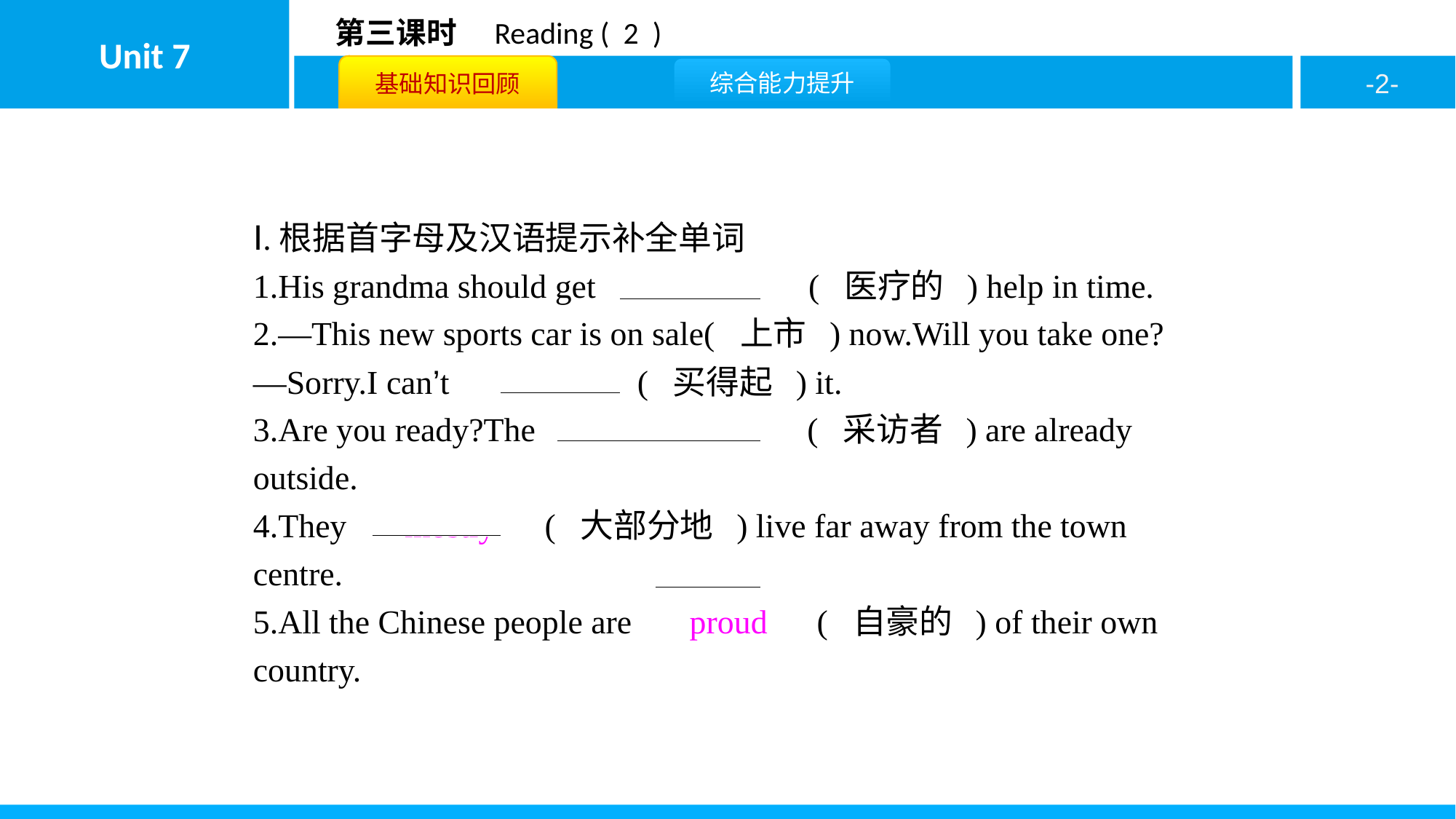

Ⅰ.根据首字母及汉语提示补全单词
1.His grandma should get 　medical　(  医疗的  ) help in time.
2.—This new sports car is on sale(  上市  ) now.Will you take one?
—Sorry.I can’t 　afford　(  买得起  ) it.
3.Are you ready?The 　interviewers　(  采访者  ) are already outside.
4.They 　mostly　(  大部分地  ) live far away from the town centre.
5.All the Chinese people are 　proud　(  自豪的  ) of their own country.